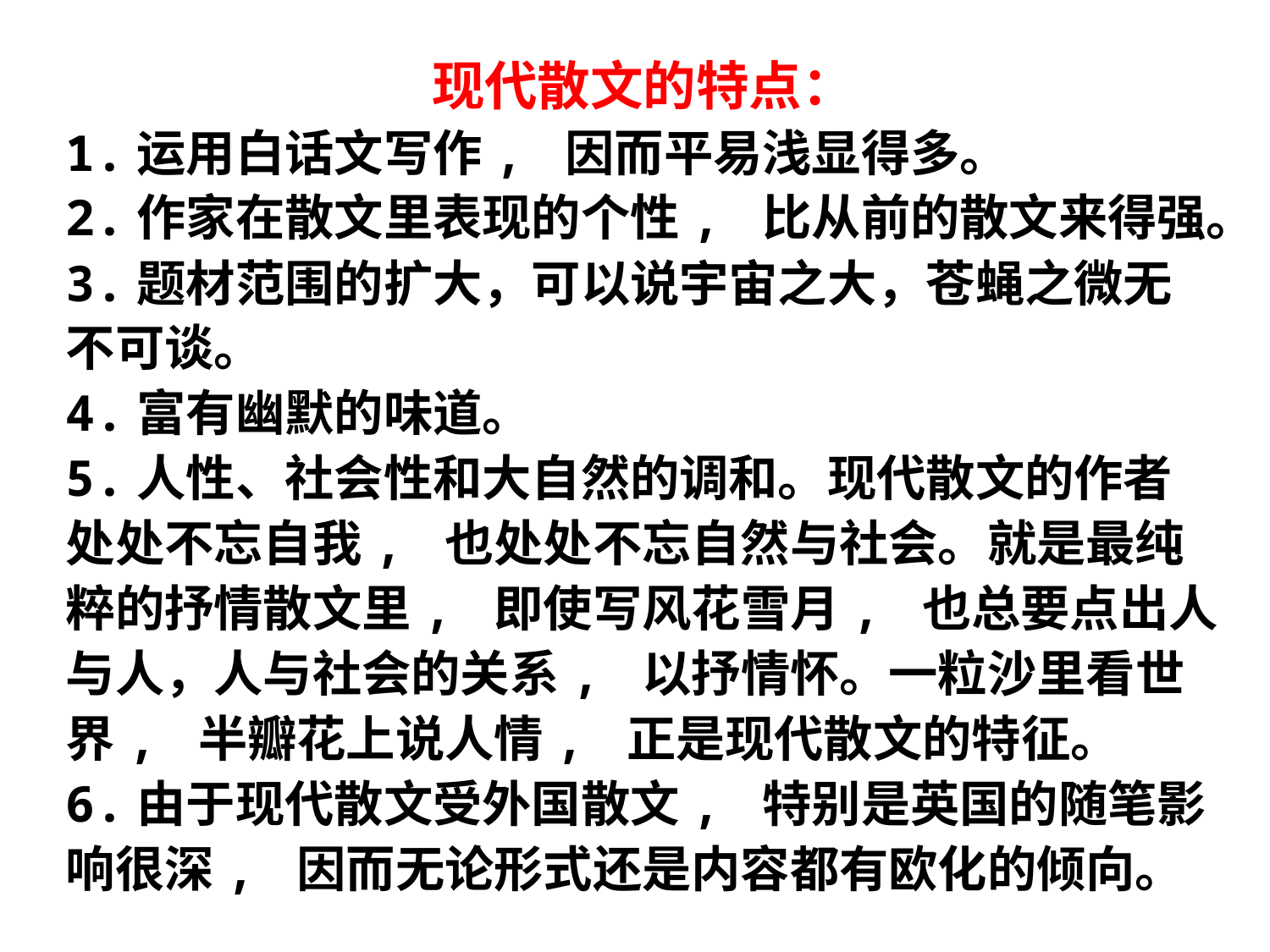

现代散文的特点：
1.运用白话文写作, 因而平易浅显得多。
2.作家在散文里表现的个性, 比从前的散文来得强。
3.题材范围的扩大，可以说宇宙之大，苍蝇之微无不可谈。
4.富有幽默的味道。
5.人性、社会性和大自然的调和。现代散文的作者处处不忘自我, 也处处不忘自然与社会。就是最纯粹的抒情散文里, 即使写风花雪月, 也总要点出人与人，人与社会的关系, 以抒情怀。一粒沙里看世界, 半瓣花上说人情, 正是现代散文的特征。
6.由于现代散文受外国散文, 特别是英国的随笔影响很深, 因而无论形式还是内容都有欧化的倾向。